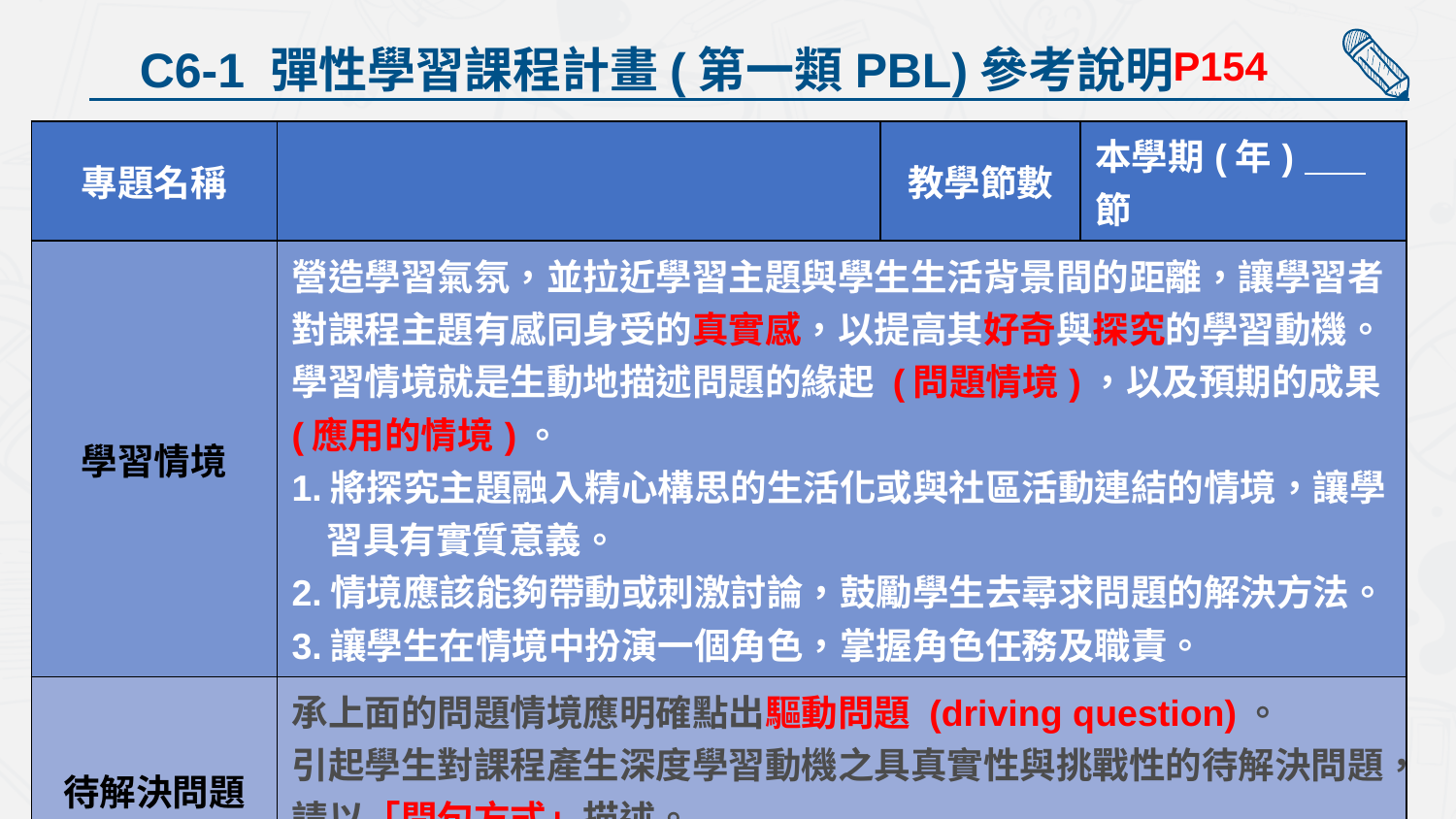

C6-1 彈性學習課程計畫(第一類PBL)參考說明
P154
| 專題名稱 |  | 教學節數 | 本學期(年) 節 |
| --- | --- | --- | --- |
| 學習情境 | 營造學習氣氛，並拉近學習主題與學生生活背景間的距離，讓學習者對課程主題有感同身受的真實感，以提高其好奇與探究的學習動機。學習情境就是生動地描述問題的緣起 (問題情境)，以及預期的成果 (應用的情境)。 1.將探究主題融入精心構思的生活化或與社區活動連結的情境，讓學 習具有實質意義。 2.情境應該能夠帶動或刺激討論，鼓勵學生去尋求問題的解決方法。 3.讓學生在情境中扮演一個角色，掌握角色任務及職責。 |  |  |
| 待解決問題 (驅動問題) | 承上面的問題情境應明確點出驅動問題 (driving question)。 引起學生對課程產生深度學習動機之具真實性與挑戰性的待解決問題，請以「問句方式」描述。 例如：社區裡深具歷史意義的老車站逐漸沒落成為「社區暗處」，該如何發揮創意並運用新興科技，讓老車站蛻變成「社區新亮點」呢？ |  |  |